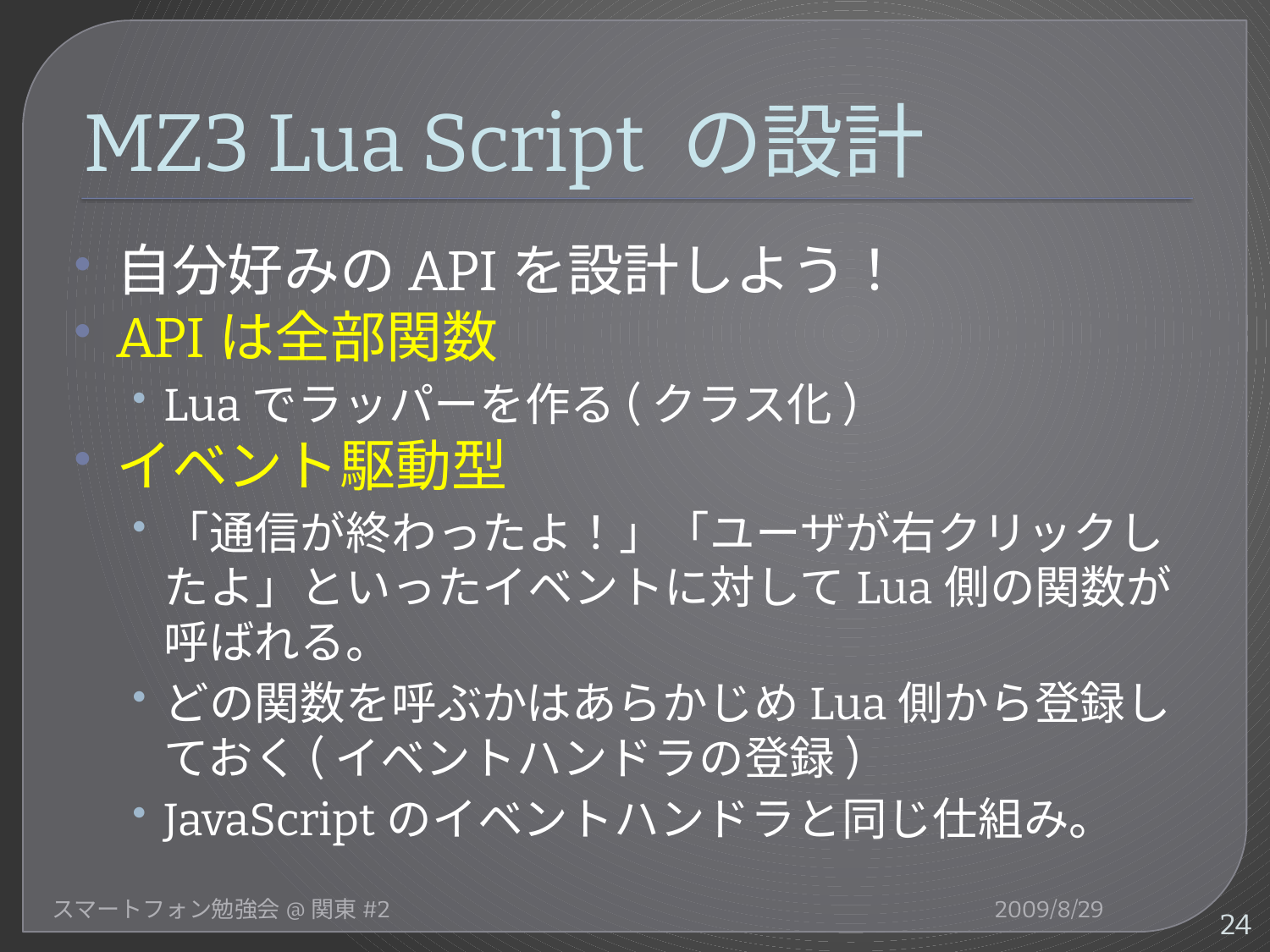

# MZ3 Lua Script の設計
自分好みのAPIを設計しよう！
APIは全部関数
Luaでラッパーを作る(クラス化)
イベント駆動型
「通信が終わったよ！」「ユーザが右クリックしたよ」といったイベントに対してLua側の関数が呼ばれる。
どの関数を呼ぶかはあらかじめLua側から登録しておく(イベントハンドラの登録)
JavaScriptのイベントハンドラと同じ仕組み。

スマートフォン勉強会@関東#2
2009/8/29
24